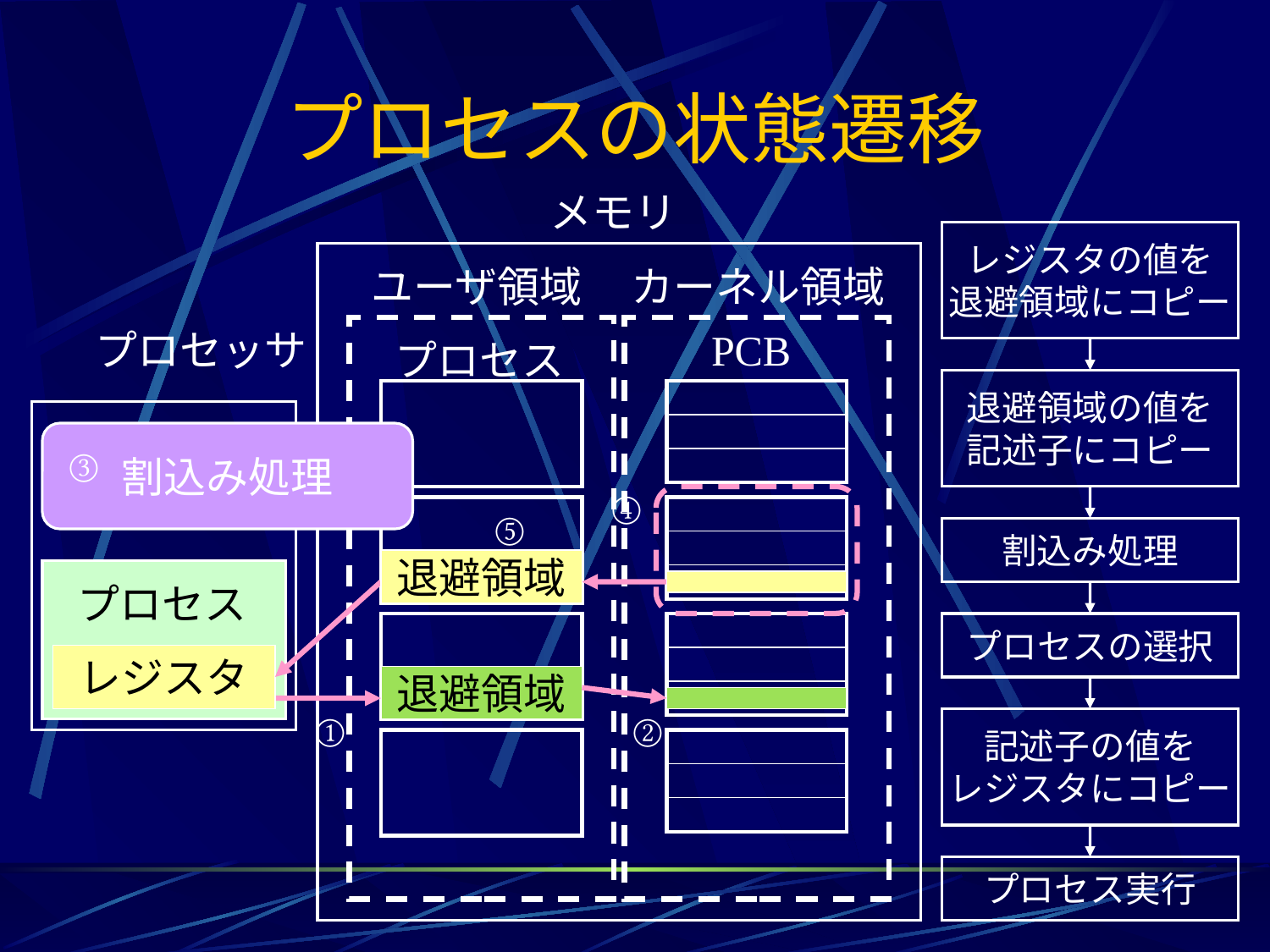

# プロセスの状態遷移
メモリ
レジスタの値を
退避領域にコピー

ユーザ領域
カーネル領域
プロセッサ

PCB
プロセス

退避領域の値を
記述子にコピー

|  |
| --- |
|  |
|  |

割込み処理
③
④

割込み処理
⑤
退避領域

レジスタ

|  |
| --- |
|  |
|  |

プロセス
レジスタ

プロセスの選択

|  |
| --- |
|  |
|  |
退避領域

①

記述子の値を
レジスタにコピー

②

|  |
| --- |
|  |
|  |

プロセス実行